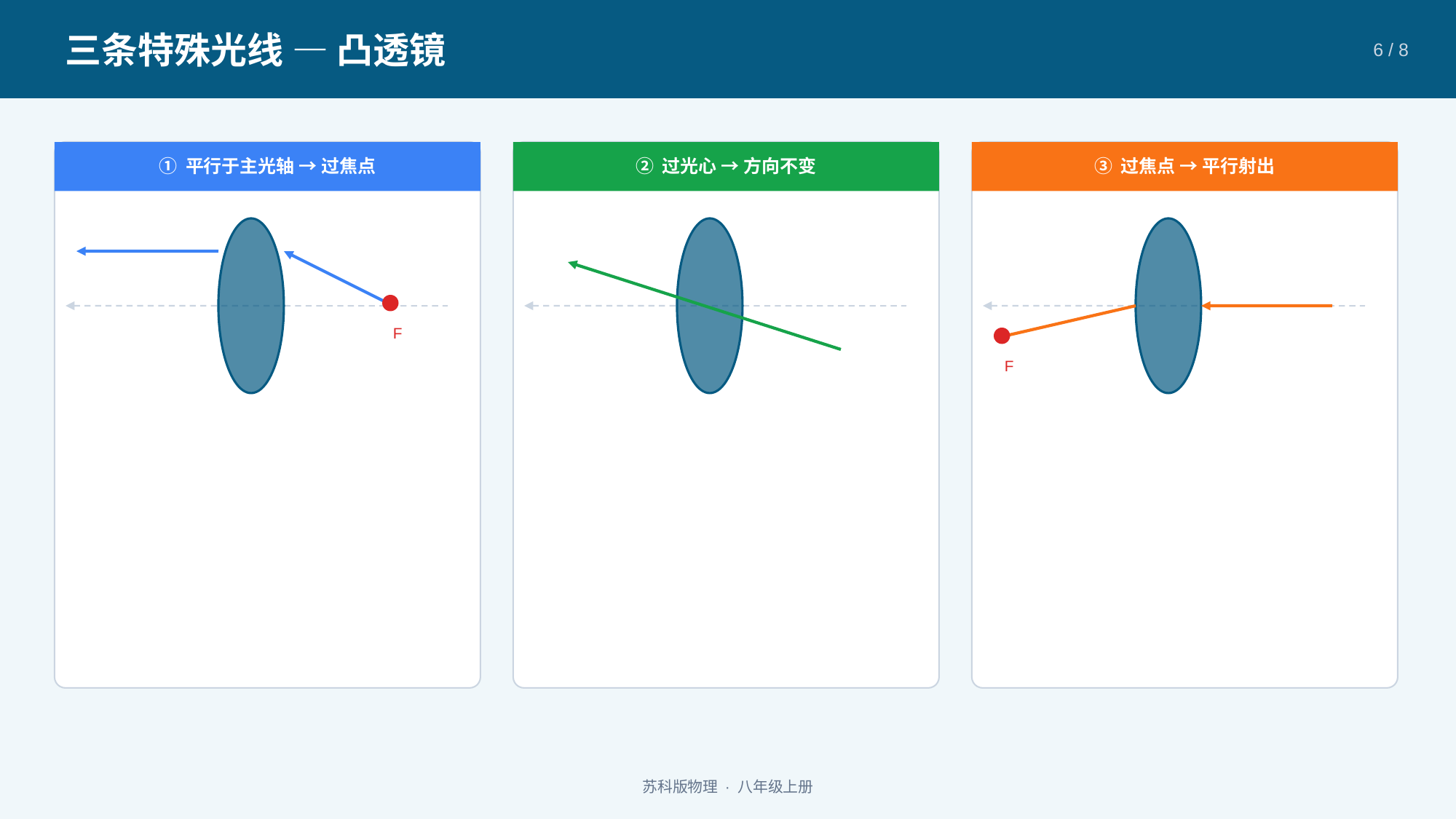

三条特殊光线 — 凸透镜
6 / 8

① 平行于主光轴 → 过焦点
② 过光心 → 方向不变
③ 过焦点 → 平行射出

F

F
苏科版物理 · 八年级上册